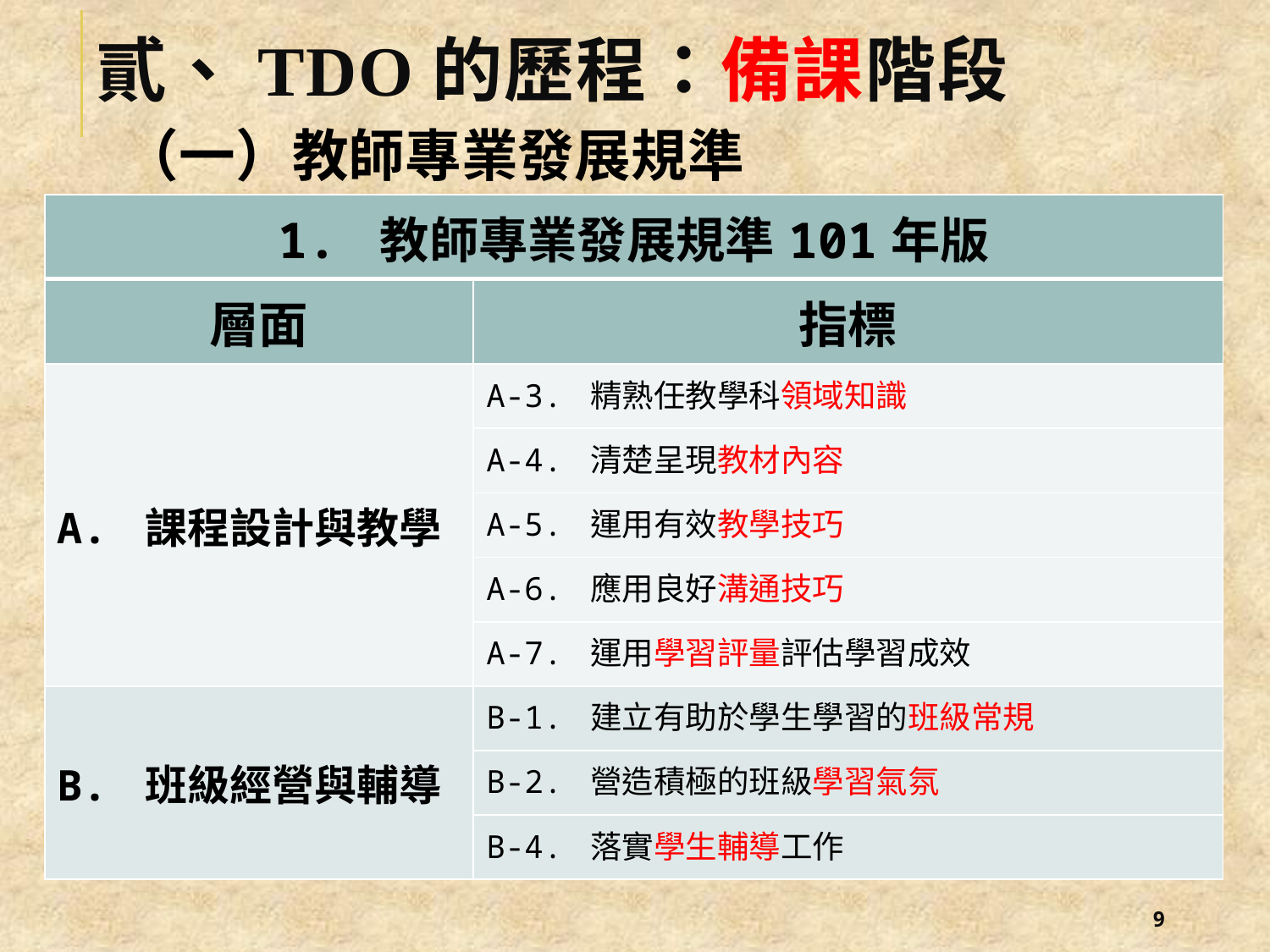

# 貳、TDO的歷程：備課階段
（一）教師專業發展規準

| 1. 教師專業發展規準101年版 |  |
| --- | --- |
| 層面 | 指標 |
| A. 課程設計與教學 | A-3. 精熟任教學科領域知識 |
|  | A-4. 清楚呈現教材內容 |
|  | A-5. 運用有效教學技巧 |
|  | A-6. 應用良好溝通技巧 |
|  | A-7. 運用學習評量評估學習成效 |
| B. 班級經營與輔導 | B-1. 建立有助於學生學習的班級常規 |
|  | B-2. 營造積極的班級學習氣氛 |
|  | B-4. 落實學生輔導工作 |
9